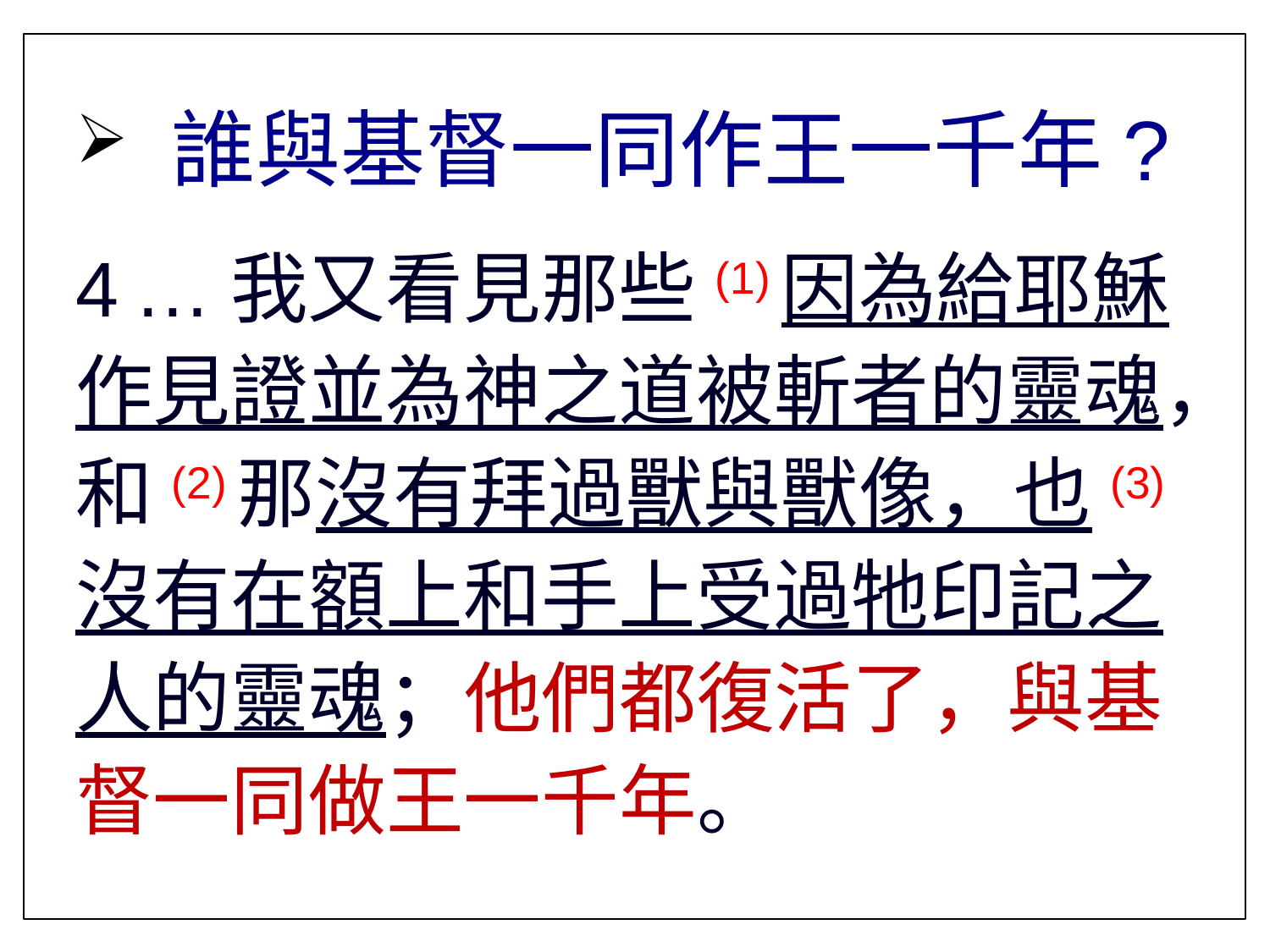

誰與基督一同作王一千年?
4 …我又看見那些(1)因為給耶穌作見證並為神之道被斬者的靈魂，和(2)那沒有拜過獸與獸像，也(3)沒有在額上和手上受過牠印記之人的靈魂；他們都復活了，與基督一同做王一千年。